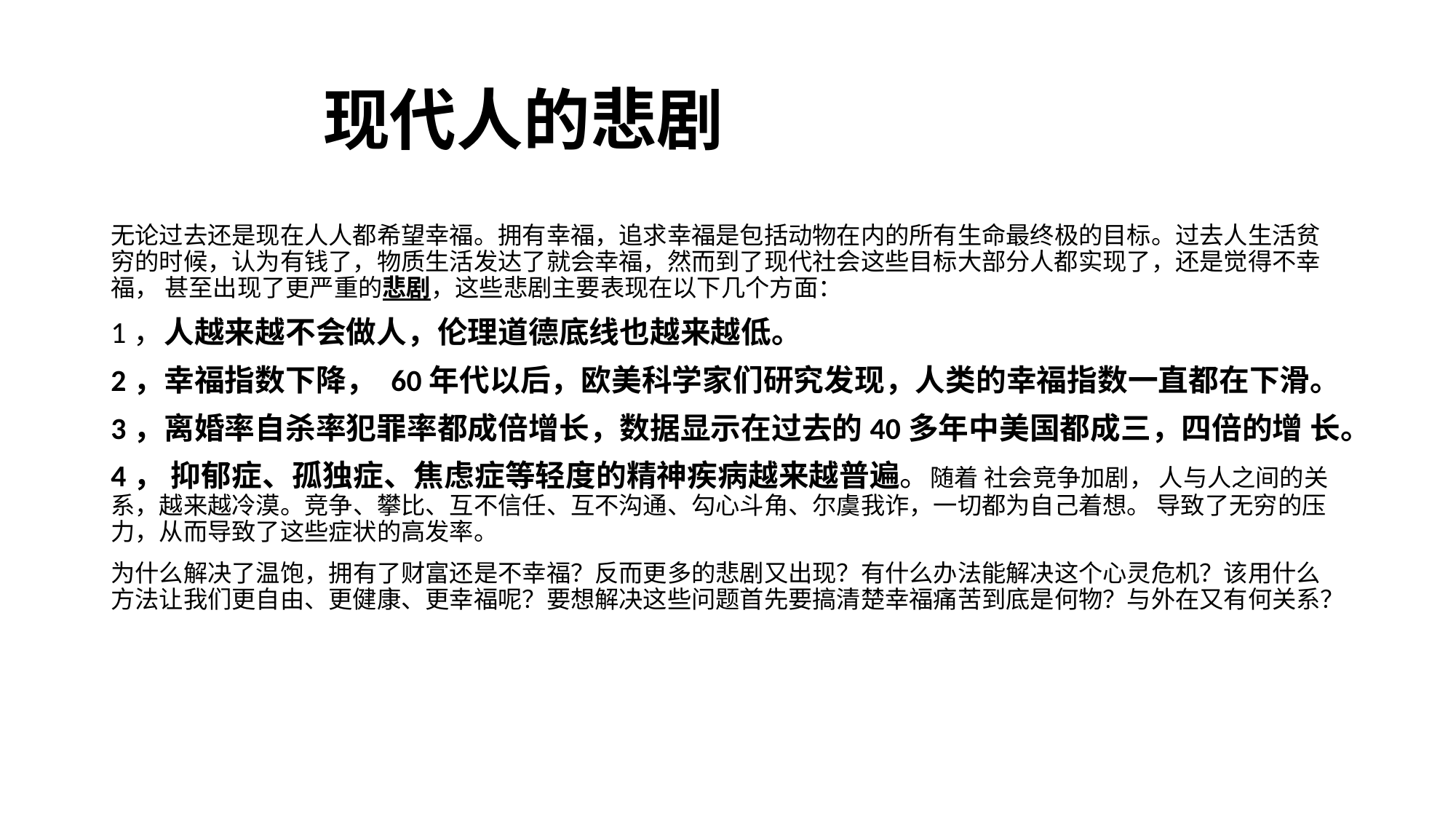

# 现代人的悲剧
无论过去还是现在人人都希望幸福。拥有幸福，追求幸福是包括动物在内的所有生命最终极的目标。过去人生活贫穷的时候，认为有钱了，物质生活发达了就会幸福，然而到了现代社会这些目标大部分人都实现了，还是觉得不幸福， 甚至出现了更严重的悲剧，这些悲剧主要表现在以下几个方面：
1，人越来越不会做人，伦理道德底线也越来越低。
2，幸福指数下降， 60年代以后，欧美科学家们研究发现，人类的幸福指数一直都在下滑。
3，离婚率自杀率犯罪率都成倍增长，数据显示在过去的40多年中美国都成三，四倍的增 长。
4， 抑郁症、孤独症、焦虑症等轻度的精神疾病越来越普遍。随着 社会竞争加剧， 人与人之间的关系，越来越冷漠。竞争、攀比、互不信任、互不沟通、勾心斗角、尔虞我诈，一切都为自己着想。 导致了无穷的压力，从而导致了这些症状的高发率。
为什么解决了温饱，拥有了财富还是不幸福？反而更多的悲剧又出现？有什么办法能解决这个心灵危机？该用什么方法让我们更自由、更健康、更幸福呢？要想解决这些问题首先要搞清楚幸福痛苦到底是何物？与外在又有何关系？